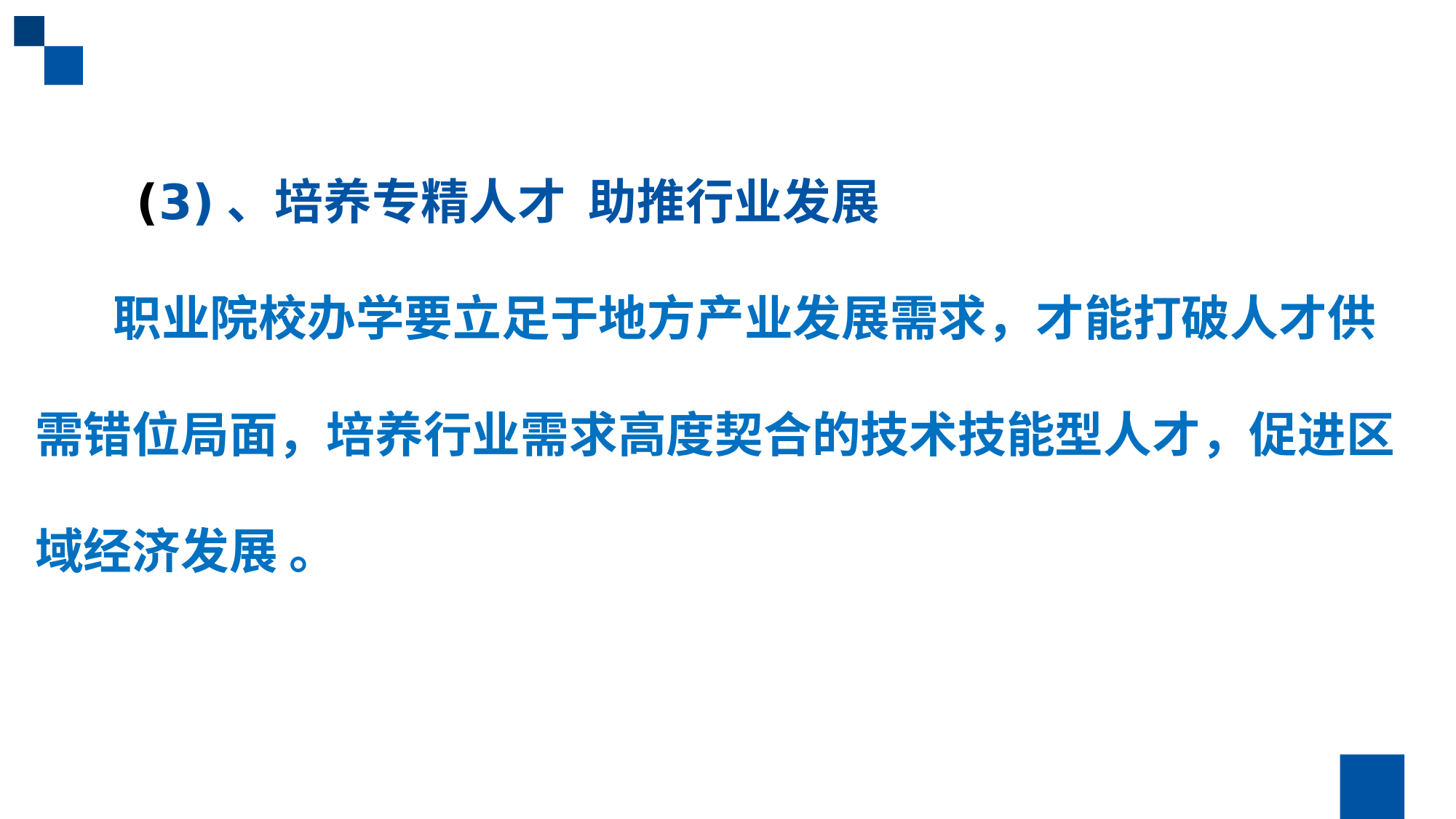

(3)、培养专精人才  助推行业发展
      职业院校办学要立足于地方产业发展需求，才能打破人才供需错位局面，培养行业需求高度契合的技术技能型人才，促进区域经济发展 。

138